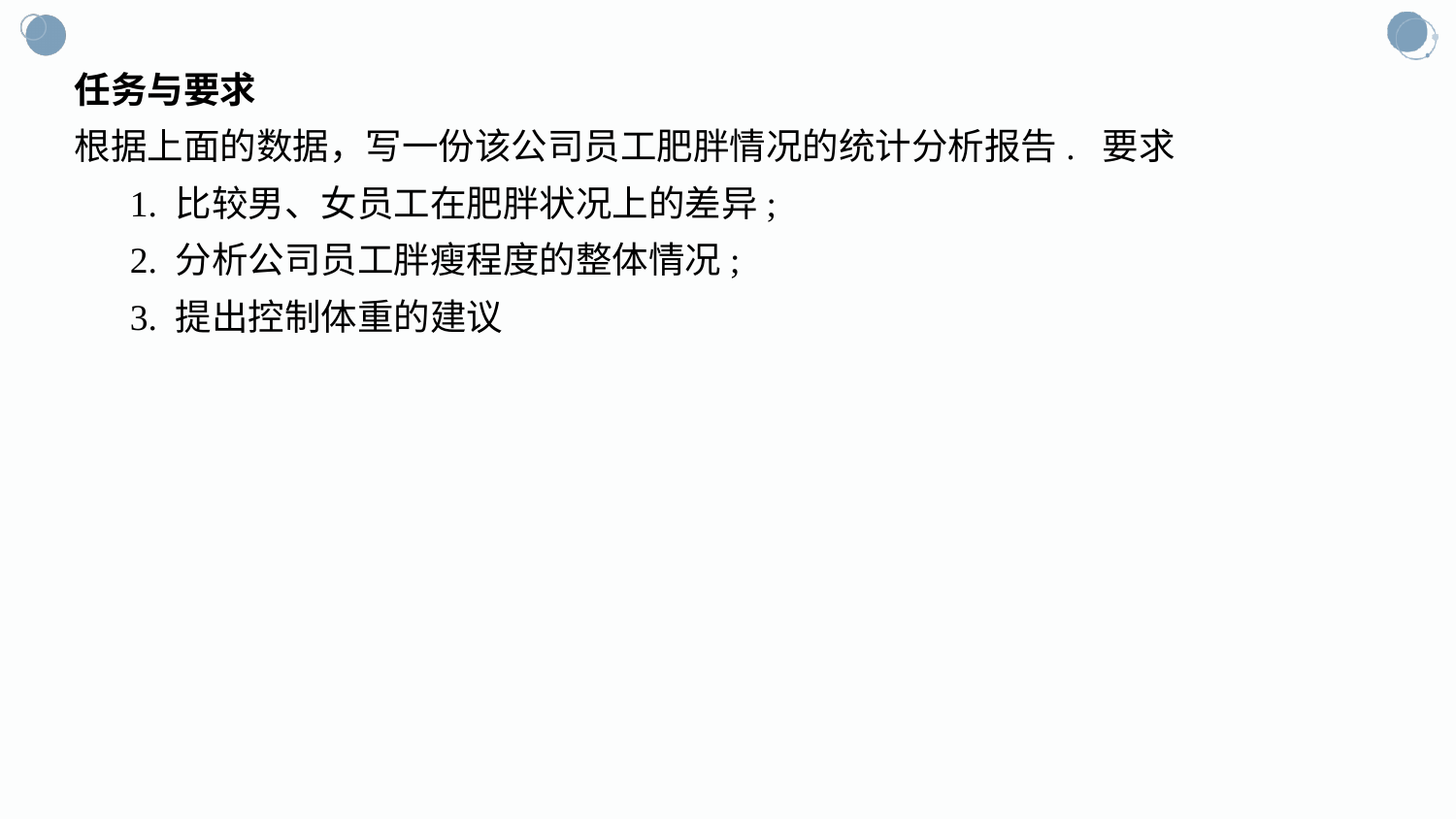

任务与要求
根据上面的数据，写一份该公司员工肥胖情况的统计分析报告.  要求
      1. 比较男、女员工在肥胖状况上的差异;
      2. 分析公司员工胖瘦程度的整体情况;
      3. 提出控制体重的建议